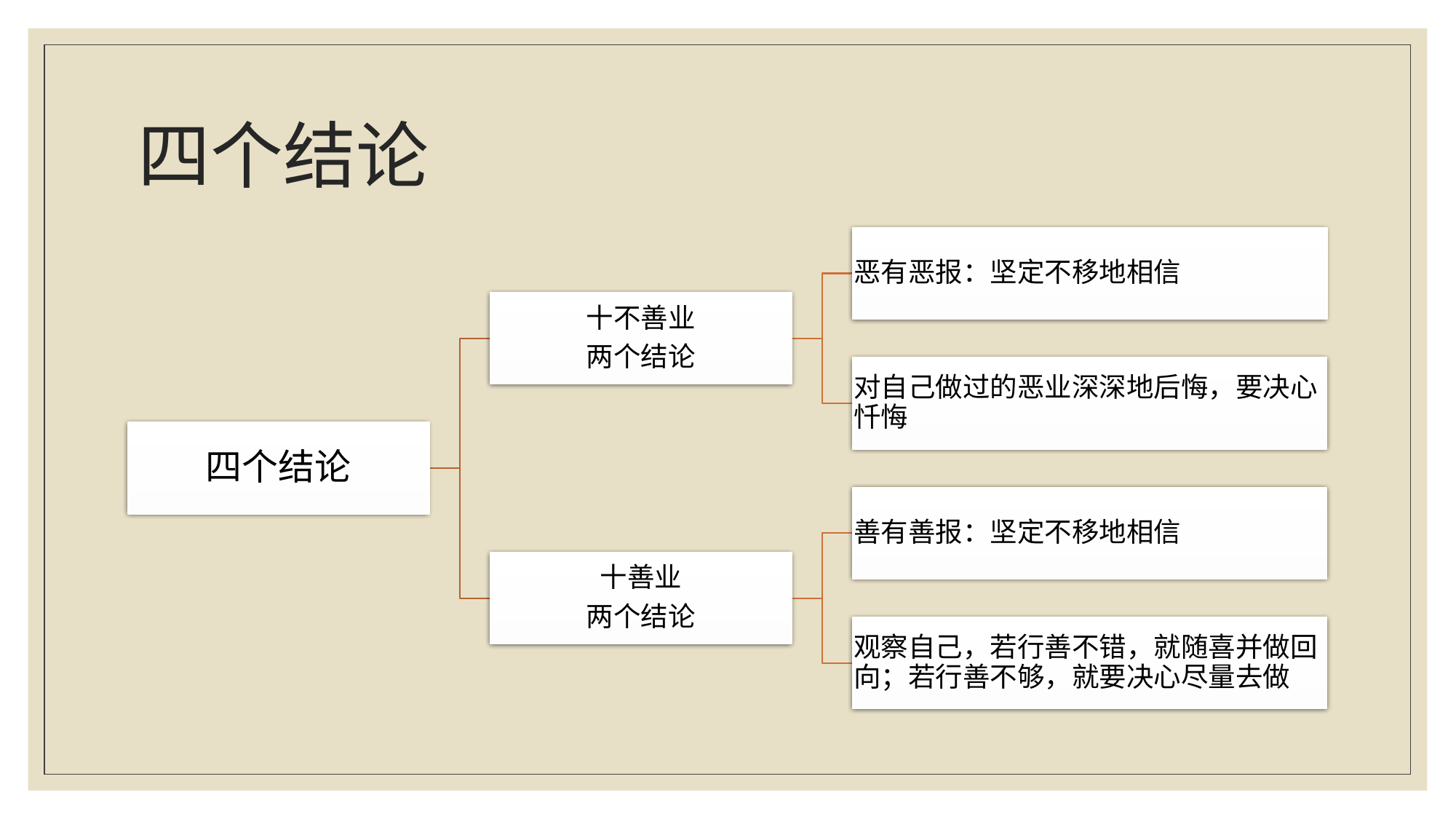

# 四个结论
四个结论
十不善业
两个结论
恶有恶报：坚定不移地相信
对自己做过的恶业深深地后悔，要决心忏悔
十善业
两个结论
善有善报：坚定不移地相信
观察自己，若行善不错，就随喜并做回向；若行善不够，就要决心尽量去做